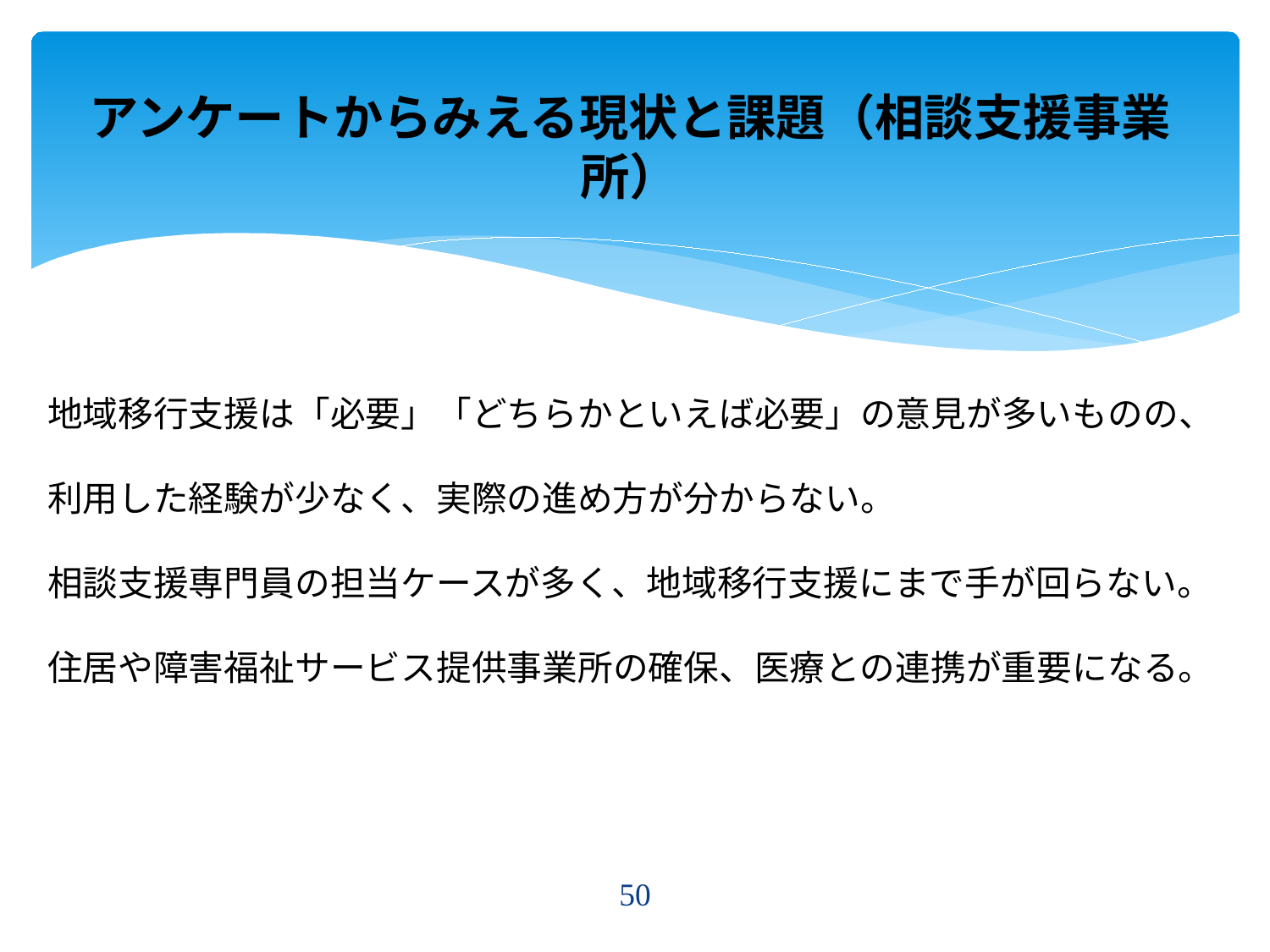

# アンケートからみえる現状と課題（相談支援事業所）
地域移行支援は「必要」「どちらかといえば必要」の意見が多いものの、利用した経験が少なく、実際の進め方が分からない。
相談支援専門員の担当ケースが多く、地域移行支援にまで手が回らない。
住居や障害福祉サービス提供事業所の確保、医療との連携が重要になる。
50